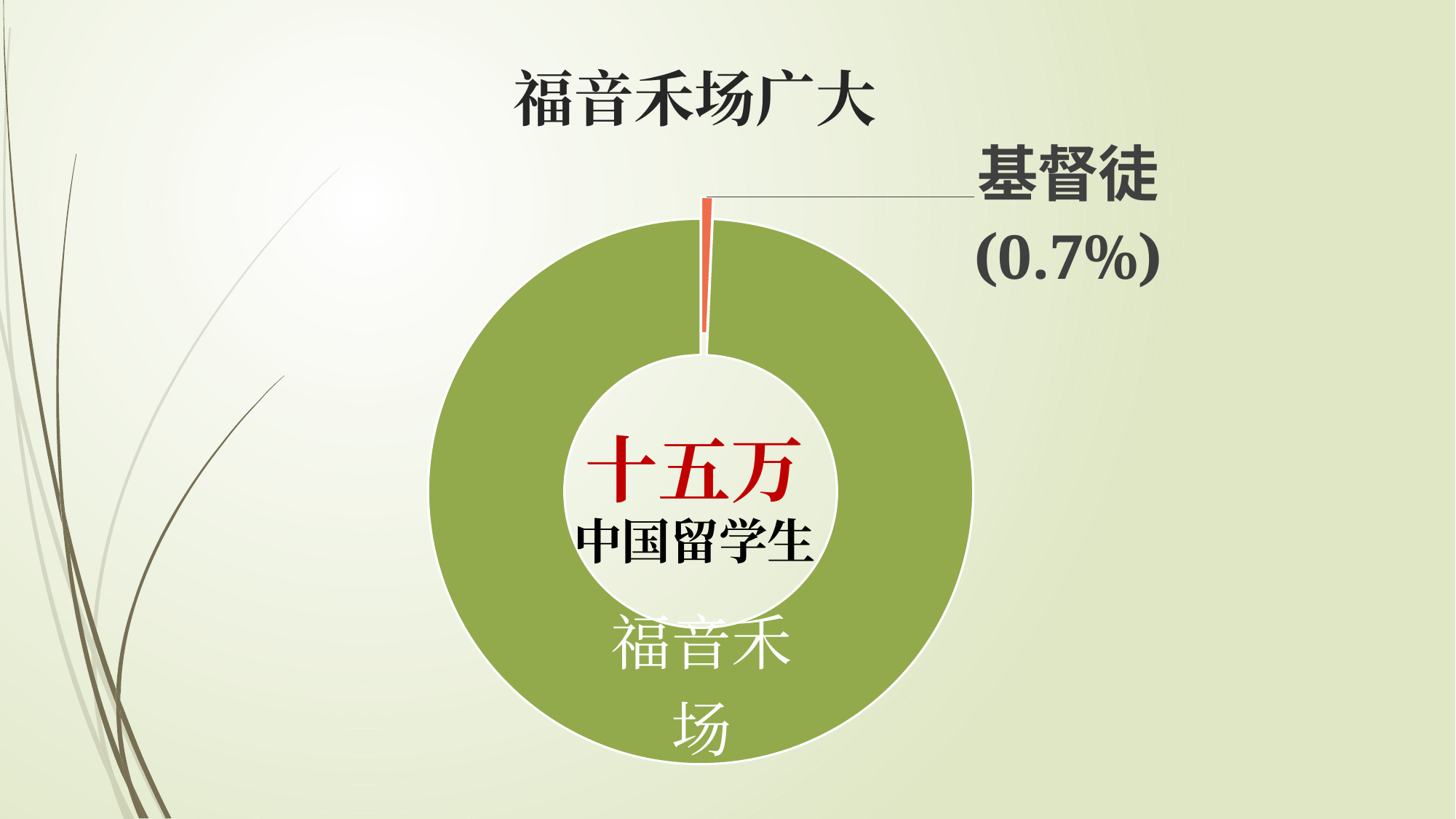

福音禾场广大

### Chart

| Category | Sales |
|---|---|
| 基督徒 (0.7%) | 0.007 |
| 非基督徒 (99.3%) | 0.993 |
十五万
中国留学生